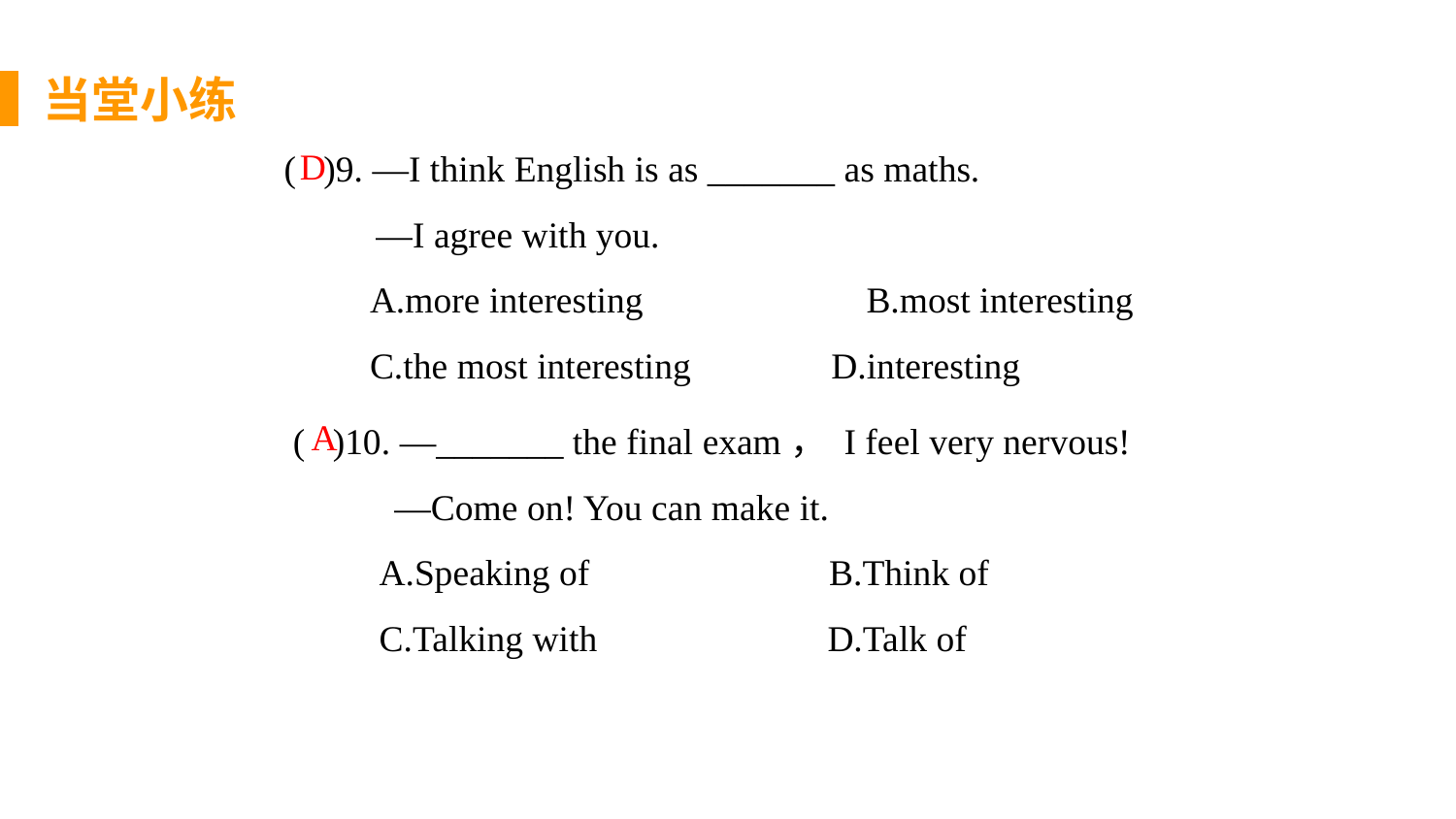

当堂小练

(   )9. —I think English is as _______ as maths.
          —I agree with you.
A.more interesting  		B.most interesting
C.the most interesting  	            D.interesting
D
(   )10. —_______ the final exam， I feel very nervous!
           —Come on! You can make it.
A.Speaking of                          B.Think of
C.Talking with                         D.Talk of
A